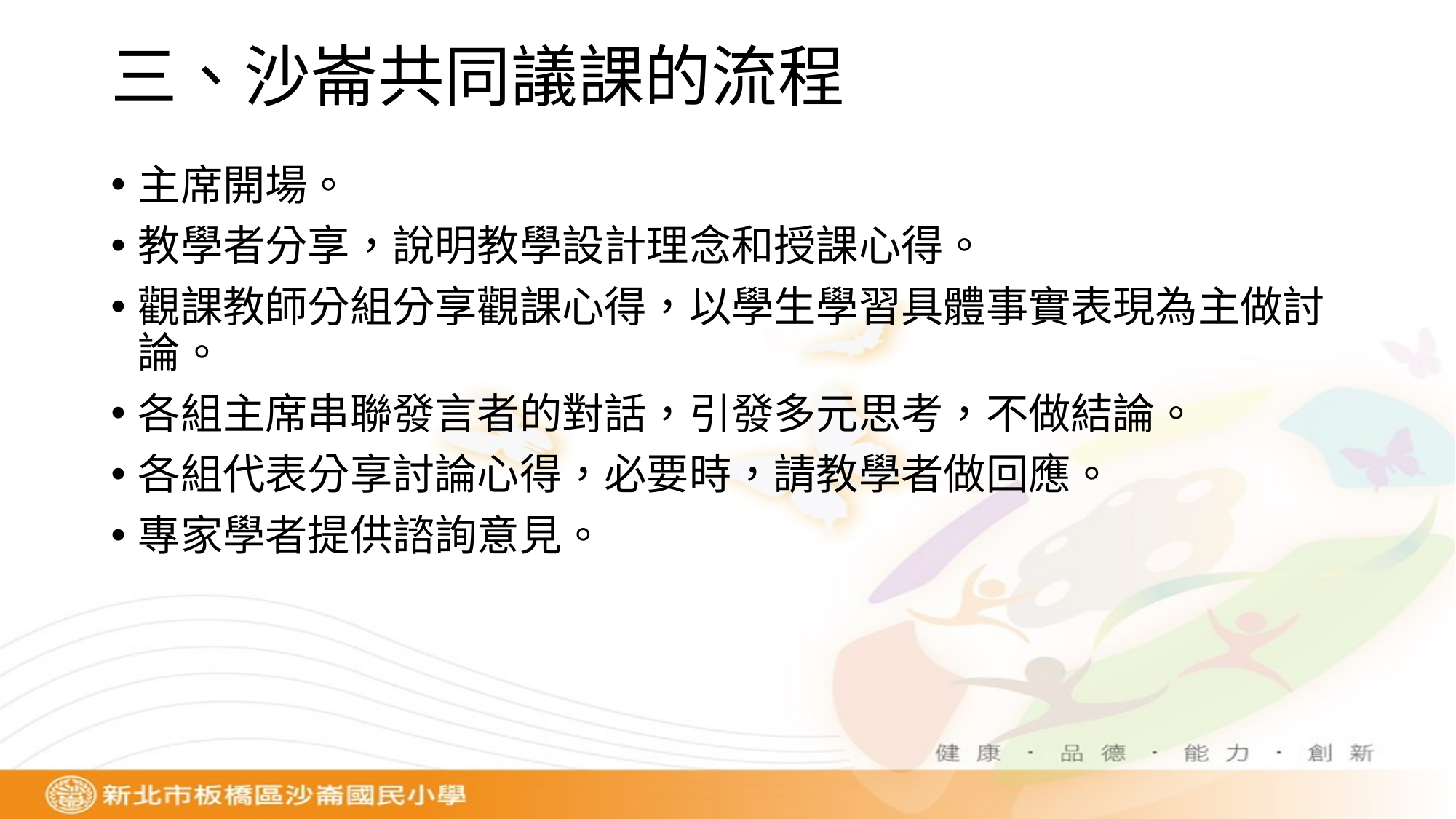

# 三、沙崙共同議課的流程
主席開場。
教學者分享，說明教學設計理念和授課心得。
觀課教師分組分享觀課心得，以學生學習具體事實表現為主做討論。
各組主席串聯發言者的對話，引發多元思考，不做結論。
各組代表分享討論心得，必要時，請教學者做回應。
專家學者提供諮詢意見。